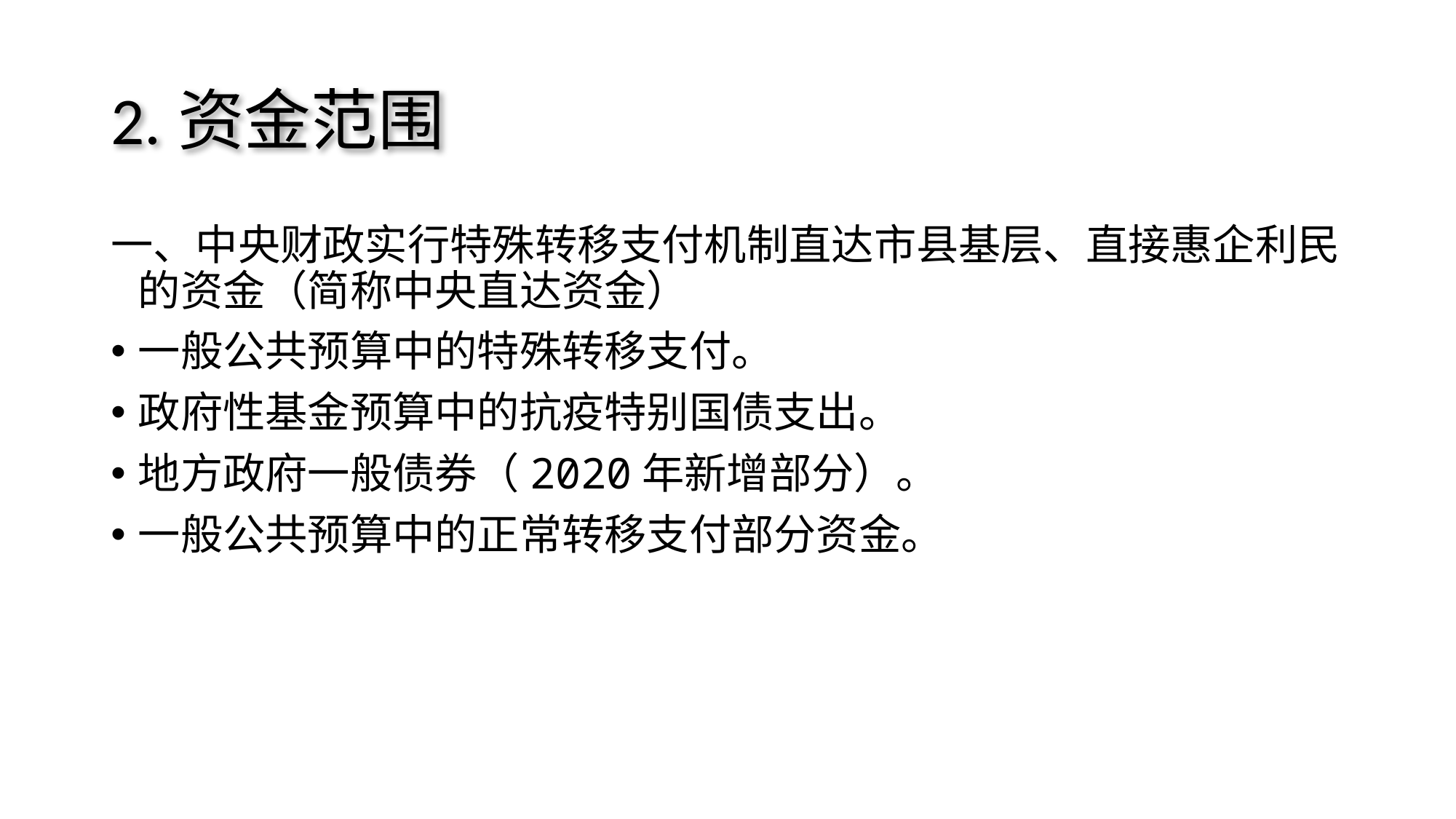

# 2.资金范围
一、中央财政实行特殊转移支付机制直达市县基层、直接惠企利民的资金（简称中央直达资金）
一般公共预算中的特殊转移支付。
政府性基金预算中的抗疫特别国债支出。
地方政府一般债券（2020年新增部分）。
一般公共预算中的正常转移支付部分资金。

5